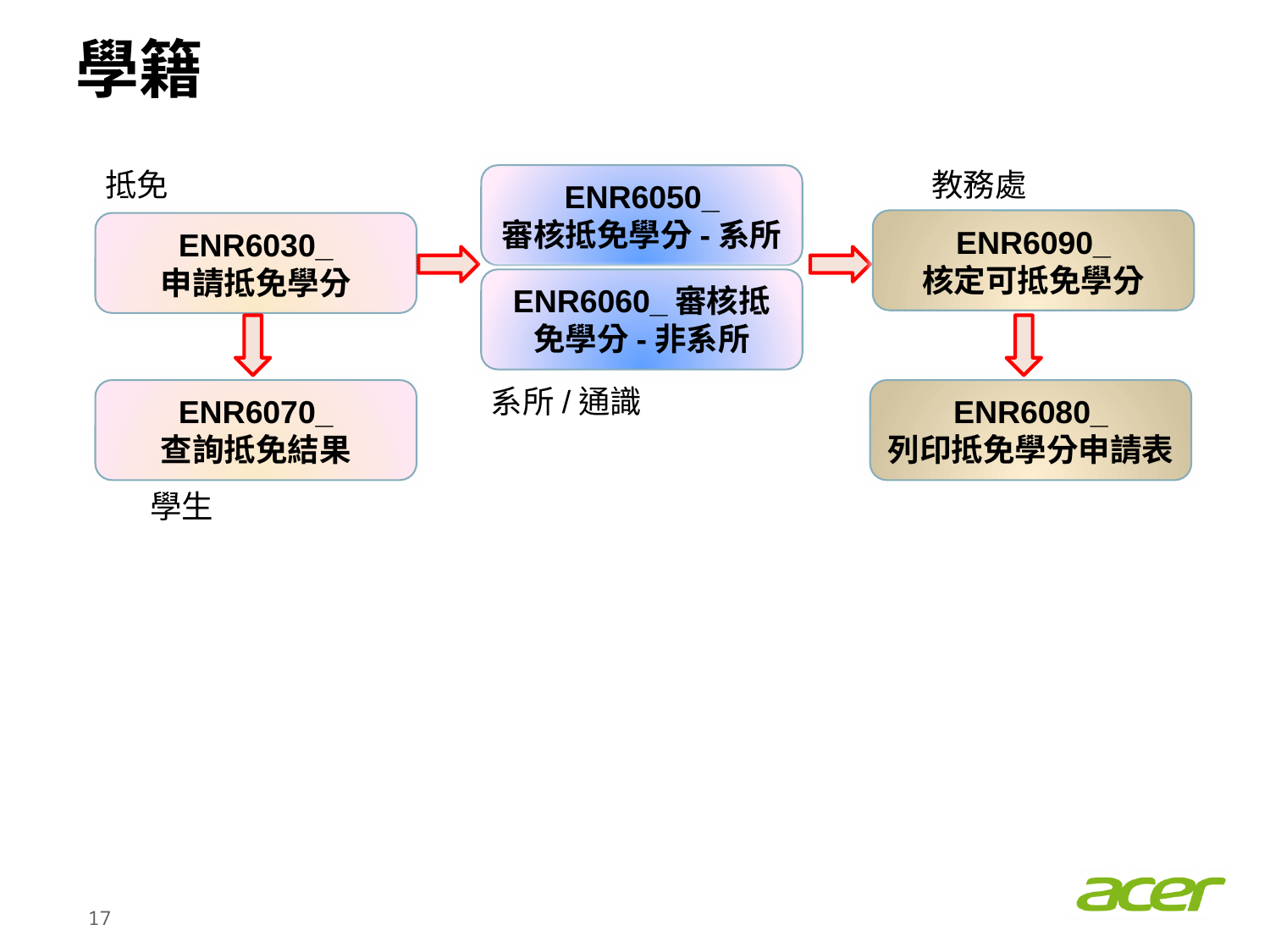

# 學籍
抵免
教務處
ENR6050_
審核抵免學分-系所
ENR6090_
核定可抵免學分
ENR6030_
申請抵免學分

ENR6060_審核抵免學分-非系所

系所/通識
ENR6070_
查詢抵免結果
ENR6080_
列印抵免學分申請表
學生
17